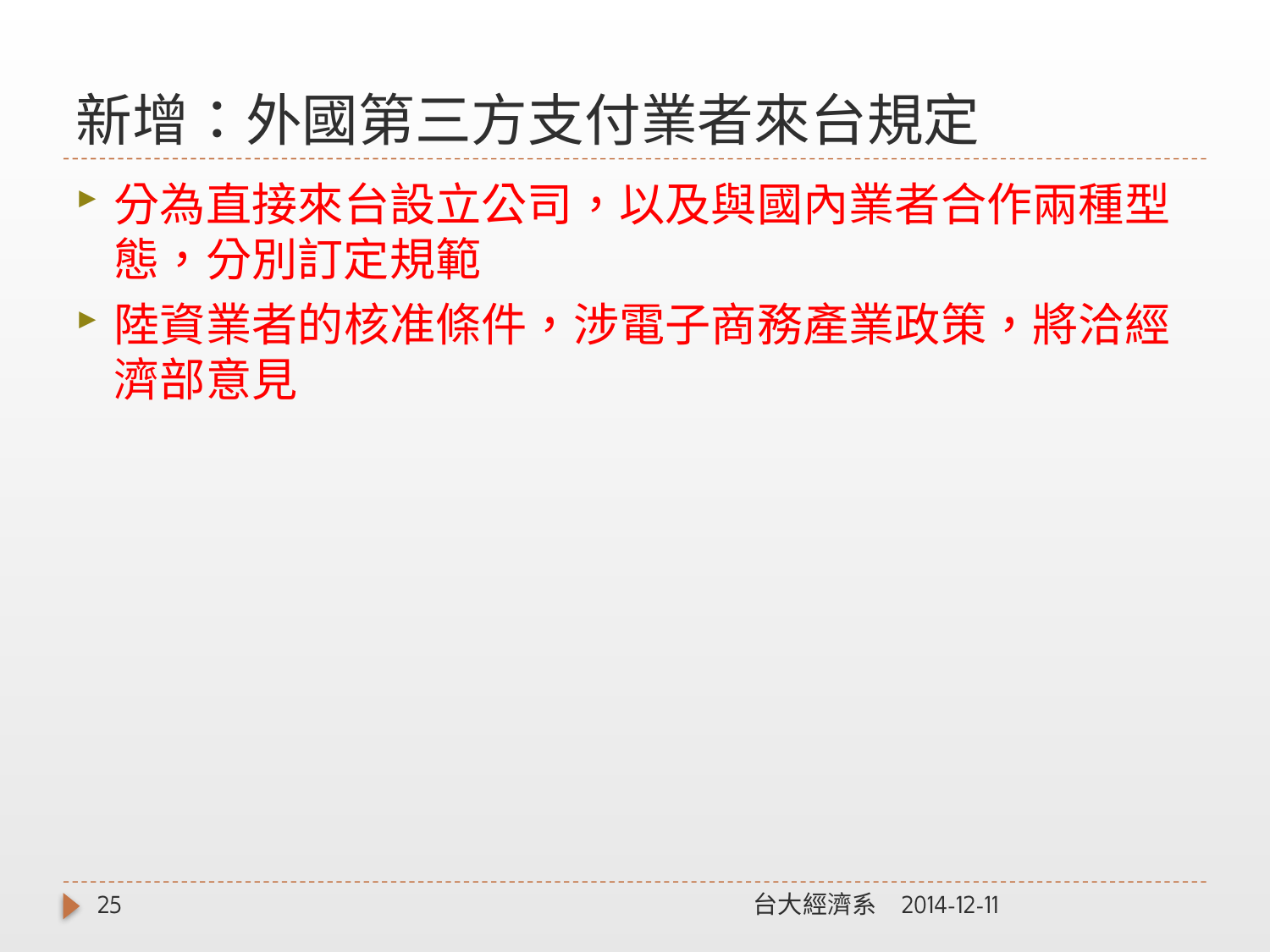

# 新增：外國第三方支付業者來台規定
分為直接來台設立公司，以及與國內業者合作兩種型態，分別訂定規範
陸資業者的核准條件，涉電子商務產業政策，將洽經濟部意見
25
台大經濟系
2014-12-11